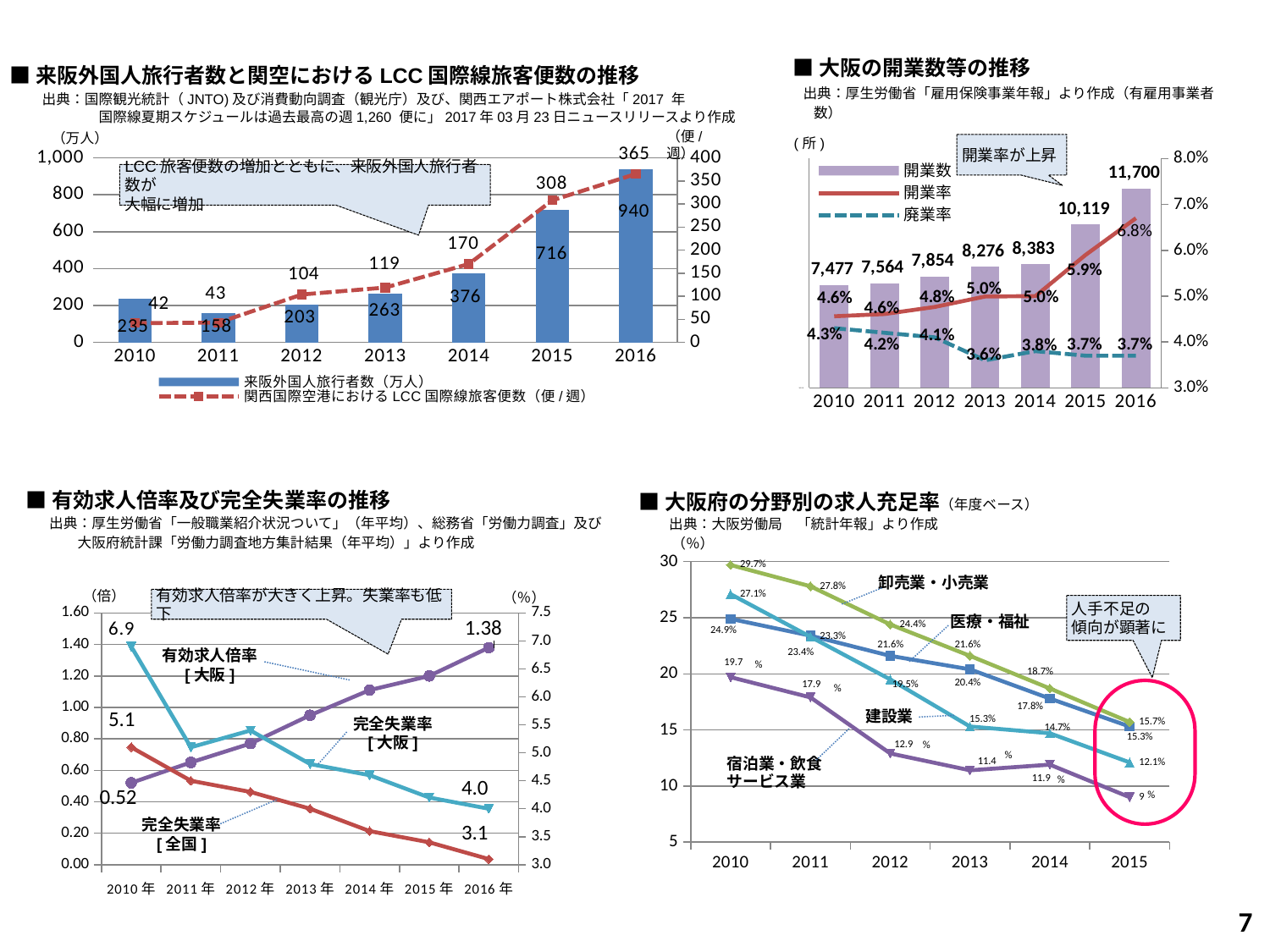

■大阪の開業数等の推移
■来阪外国人旅行者数と関空におけるLCC国際線旅客便数の推移
　出典：厚生労働省「雇用保険事業年報」より作成（有雇用事業者数）
　出典：国際観光統計（JNTO)及び消費動向調査（観光庁）及び、関西エアポート株式会社「2017 年
　　　　　国際線夏期スケジュールは過去最高の週1,260 便に」2017年03月23日ニュースリリースより作成
（便/週）
（万人）

### Chart

| Category | 開業数 | 開業率 | 廃業率 |
|---|---|---|---|
| 2010 | 7477.0 | 0.045601751614693556 | 0.043 |
| 2011 | 7564.0 | 0.04608317391463281 | 0.042 |
| 2012 | 7854.0 | 0.047634354473832644 | 0.041 |
| 2013 | 8276.0 | 0.049906831736306674 | 0.036 |
| 2014 | 8383.0 | 0.05 | 0.038 |
| 2015 | 10119.0 | 0.059000000000000004 | 0.037000000000000005 |
| 2016 | 11700.0 | 0.067 | 0.037 |
開業率が上昇

### Chart

| Category | 来阪外国人旅行者数（万人） | 関西国際空港におけるLCC国際線旅客便数（便/週） |
|---|---|---|
| 2010 | 234.9 | 42.0 |
| 2011 | 158.3 | 43.0 |
| 2012 | 202.8 | 104.0 |
| 2013 | 262.5 | 119.0 |
| 2014 | 375.8 | 170.0 |
| 2015 | 716.4 | 308.0 |
| 2016 | 940.0 | 365.0 |
LCC旅客便数の増加とともに、来阪外国人旅行者数が
大幅に増加
■有効求人倍率及び完全失業率の推移
■大阪府の分野別の求人充足率（年度ベース）
　出典：厚生労働省「一般職業紹介状況ついて」（年平均）、総務省「労働力調査」及び
　　　大阪府統計課「労働力調査地方集計結果（年平均）」より作成
　出典：大阪労働局　「統計年報」より作成
（％）

### Chart

| Category | 医療・福祉 | 卸売業・小売業 | 宿泊業・飲食サービス業 | 建設業 |
|---|---|---|---|---|
| 2010 | 24.9 | 29.7 | 19.7 | 27.1 |
| 2011 | 23.4 | 27.8 | 17.9 | 23.3 |
| 2012 | 21.6 | 24.4 | 12.9 | 19.5 |
| 2013 | 20.4 | 21.6 | 11.4 | 15.3 |
| 2014 | 17.8 | 18.7 | 11.9 | 14.7 |
| 2015 | 15.3 | 15.7 | 9.0 | 12.1 |
卸売業・小売業
（倍）
（％）

### Chart

| Category | 大阪府 | 全国 | 大阪 |
|---|---|---|---|
| 2010年 | 0.52 | 5.1 | 6.9 |
| 2011年 | 0.65 | 4.5 | 5.1 |
| 2012年 | 0.77 | 4.3 | 5.4 |
| 2013年 | 0.95 | 4.0 | 4.8 |
| 2014年 | 1.11 | 3.6 | 4.6 |
| 2015年 | 1.2 | 3.4 | 4.2 |
| 2016年 | 1.38 | 3.1 | 4.0 |
有効求人倍率が大きく上昇。失業率も低下
人手不足の
傾向が顕著に
医療・福祉
有効求人倍率
[大阪]
%
%

建設業
完全失業率
[大阪]
%
%
宿泊業・飲食
サービス業
%
%
完全失業率
[全国]
7